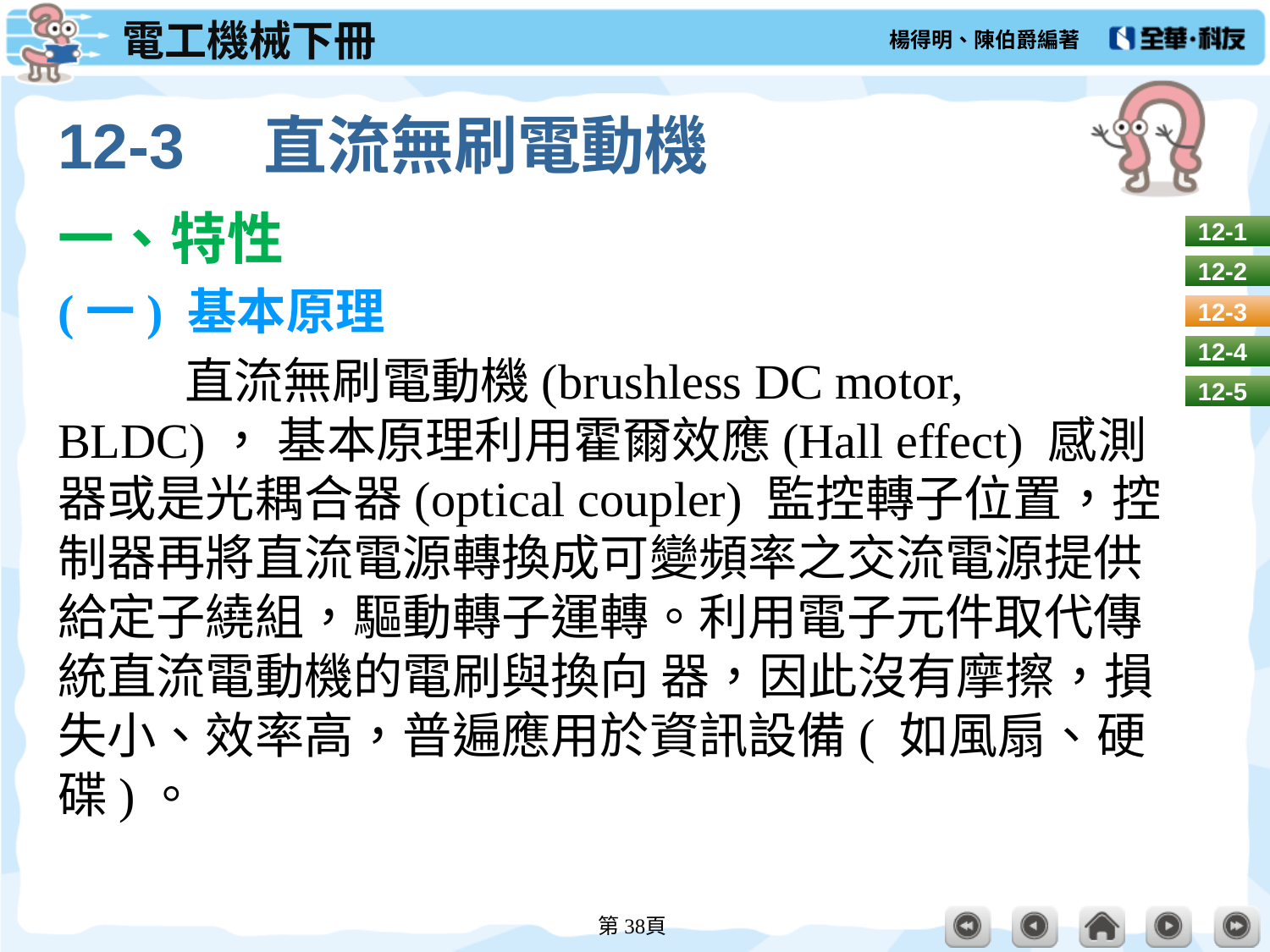

# 12-3　直流無刷電動機
一、特性
(一) 基本原理
	直流無刷電動機(brushless DC motor, BLDC)， 基本原理利用霍爾效應(Hall effect) 感測器或是光耦合器(optical coupler) 監控轉子位置，控制器再將直流電源轉換成可變頻率之交流電源提供給定子繞組，驅動轉子運轉。利用電子元件取代傳統直流電動機的電刷與換向 器，因此沒有摩擦，損失小、效率高，普遍應用於資訊設備( 如風扇、硬碟)。